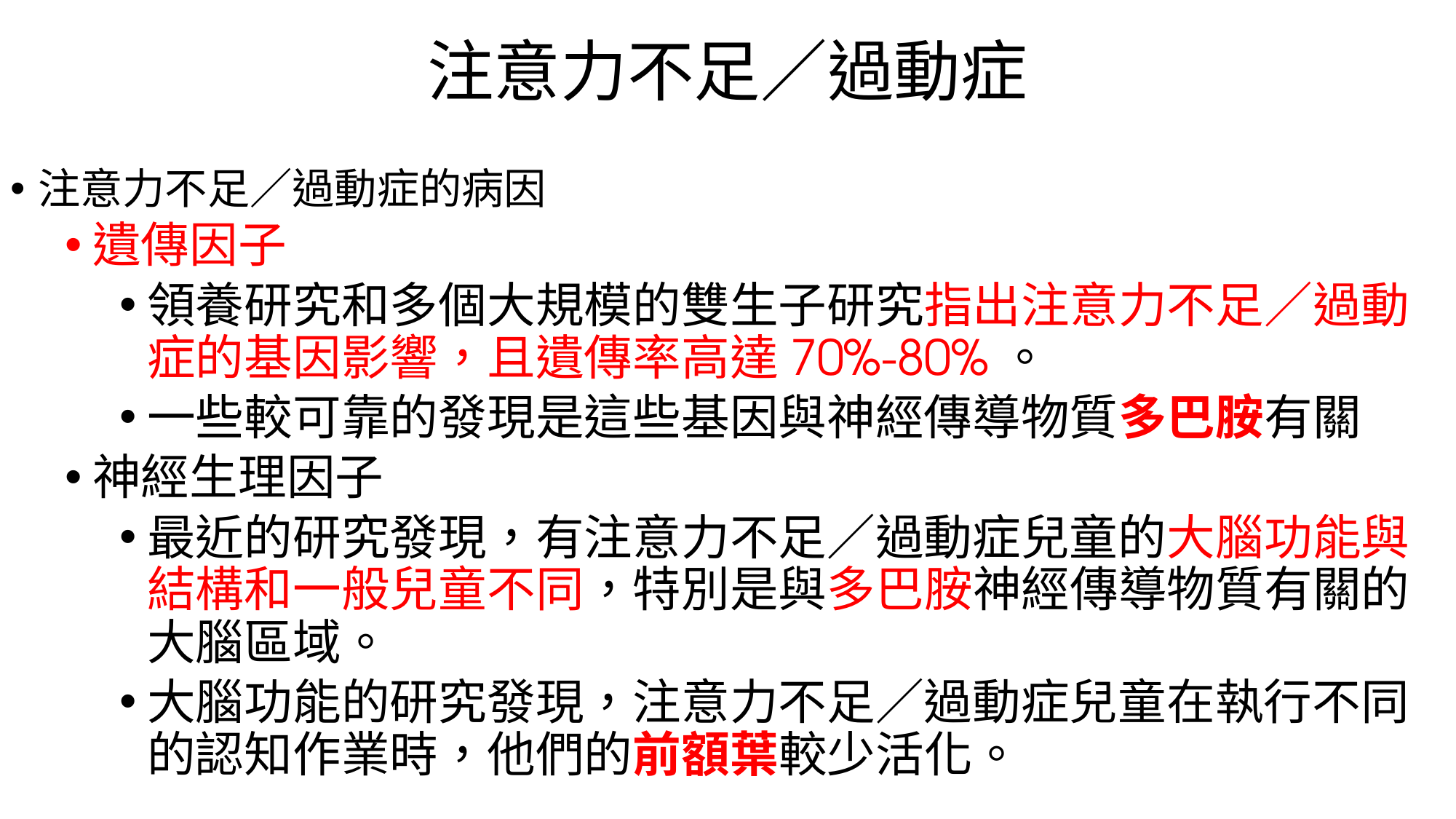

# 注意力不足／過動症
注意力不足／過動症的病因
遺傳因子
領養研究和多個大規模的雙生子研究指出注意力不足／過動症的基因影響，且遺傳率高達70%-80%。
一些較可靠的發現是這些基因與神經傳導物質多巴胺有關
神經生理因子
最近的研究發現，有注意力不足／過動症兒童的大腦功能與結構和一般兒童不同，特別是與多巴胺神經傳導物質有關的大腦區域。
大腦功能的研究發現，注意力不足／過動症兒童在執行不同的認知作業時，他們的前額葉較少活化。